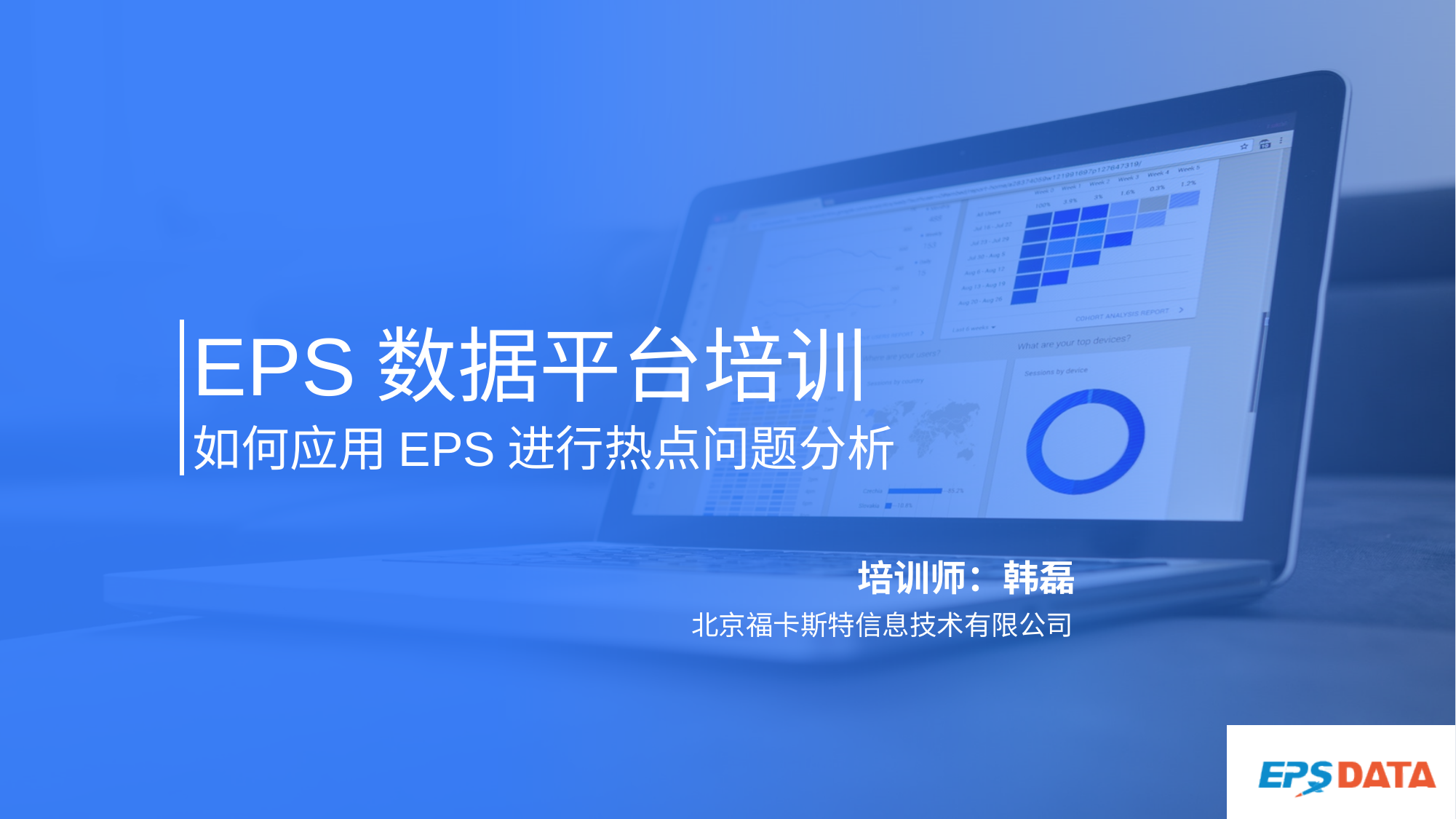

# EPS数据平台培训
如何应用EPS进行热点问题分析

培训师：韩磊
北京福卡斯特信息技术有限公司